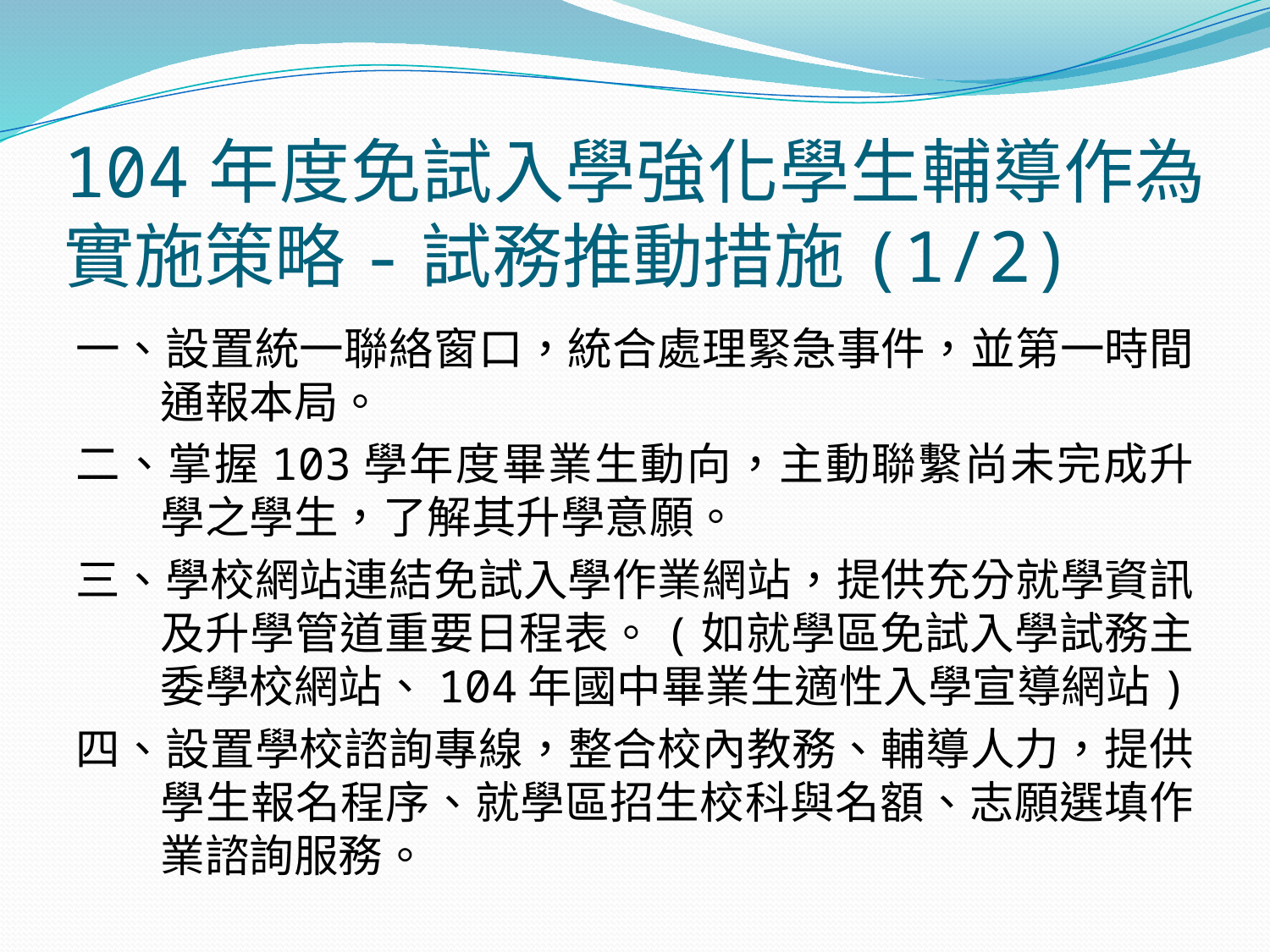

# 104年度免試入學強化學生輔導作為實施策略-試務推動措施(1/2)
一、設置統一聯絡窗口，統合處理緊急事件，並第一時間通報本局。
二、掌握103學年度畢業生動向，主動聯繫尚未完成升學之學生，了解其升學意願。
三、學校網站連結免試入學作業網站，提供充分就學資訊及升學管道重要日程表。(如就學區免試入學試務主委學校網站、104年國中畢業生適性入學宣導網站)
四、設置學校諮詢專線，整合校內教務、輔導人力，提供學生報名程序、就學區招生校科與名額、志願選填作業諮詢服務。